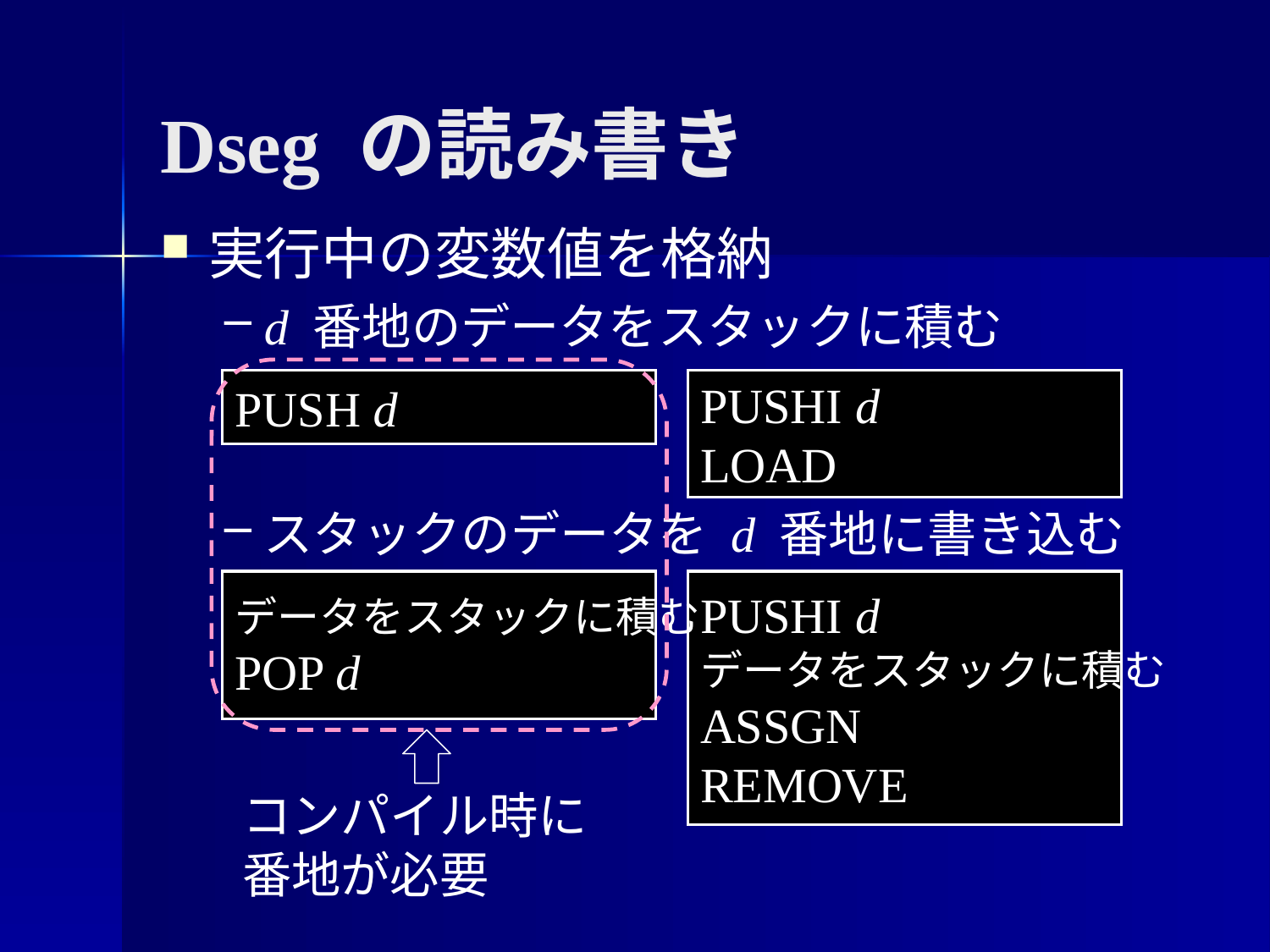

Dseg の読み書き
実行中の変数値を格納
d 番地のデータをスタックに積む

スタックのデータを d 番地に書き込む

PUSH d
PUSHI d
LOAD
データをスタックに積む
POP d
PUSHI d
データをスタックに積む
ASSGN
REMOVE

コンパイル時に
番地が必要